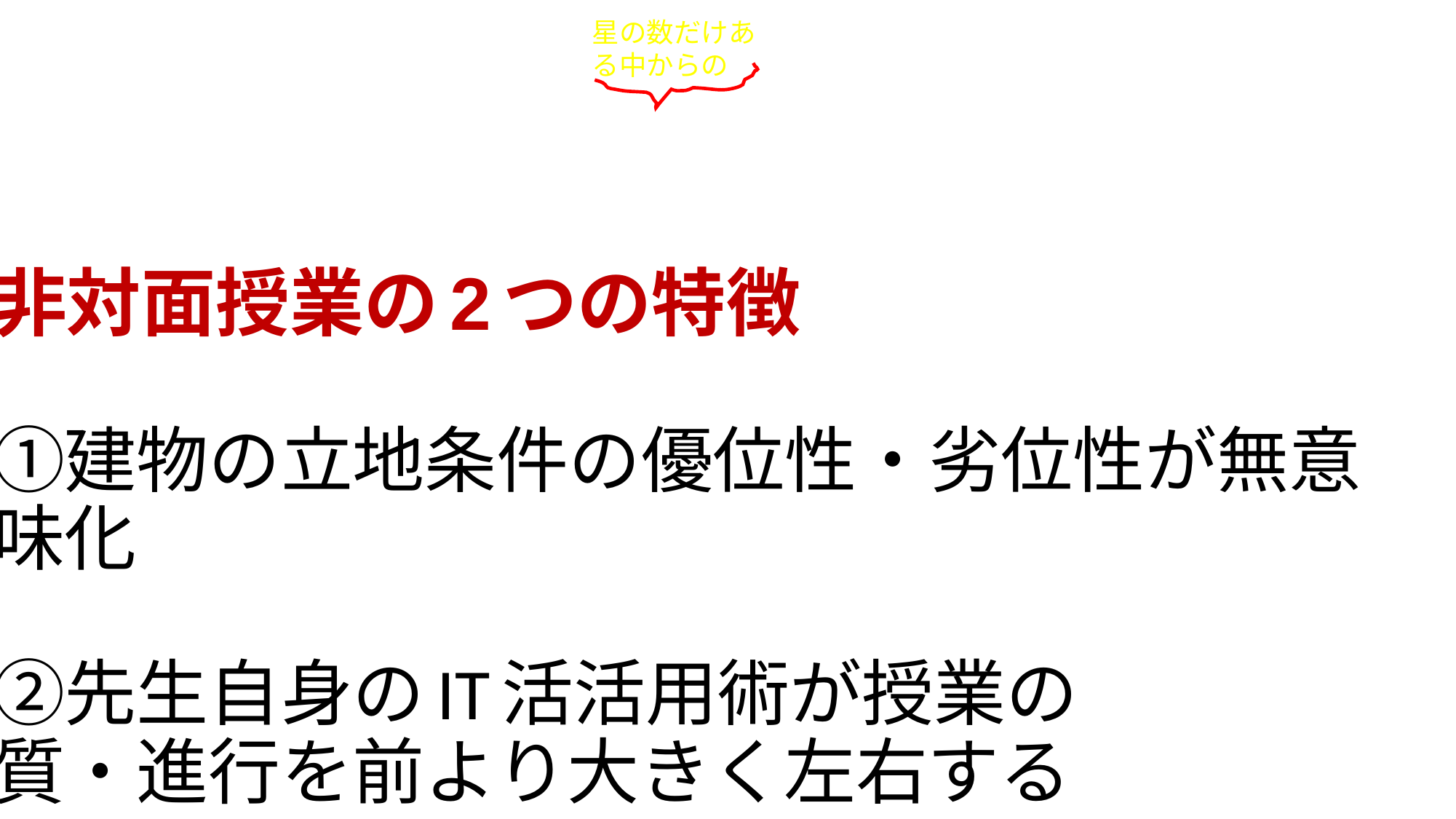

星の数だけある中からの

# 非対面授業の2つの特徴 ①建物の立地条件の優位性・劣位性が無意味化 ②先生自身のIT活活用術が授業の 質・進行を前より大きく左右する